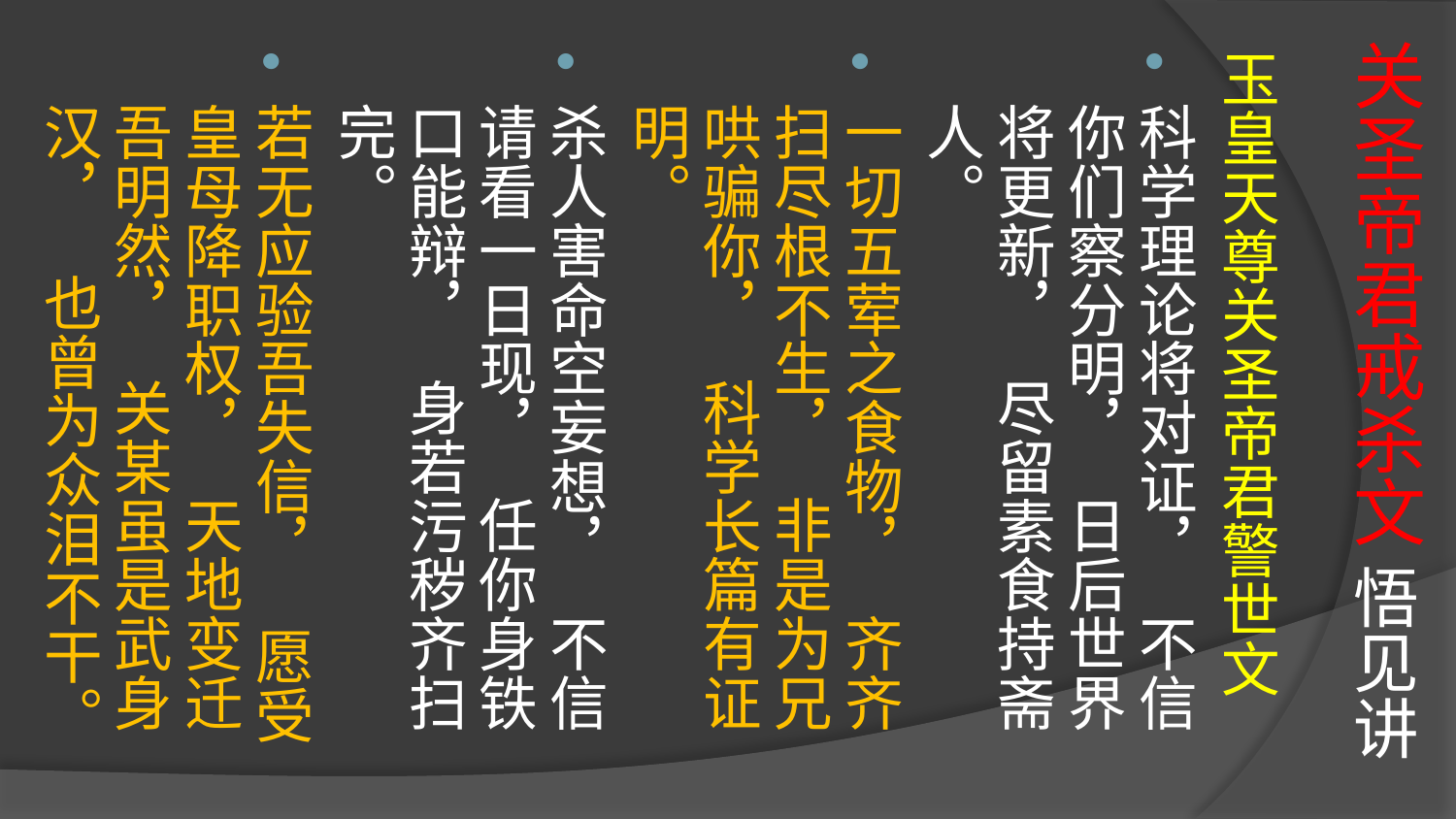

# 关圣帝君戒杀文 悟见讲
玉皇天尊关圣帝君警世文
科学理论将对证，   不信你们察分明，   日后世界将更新，   尽留素食持斋人。
一切五荤之食物，   齐齐扫尽根不生，   非是为兄哄骗你，   科学长篇有证明。
杀人害命空妄想，   不信请看一日现，   任你身铁口能辩，   身若污秽齐扫完。
若无应验吾失信，    愿受皇母降职权，   天地变迁吾明然，   关某虽是武身汉，    也曾为众泪不干。